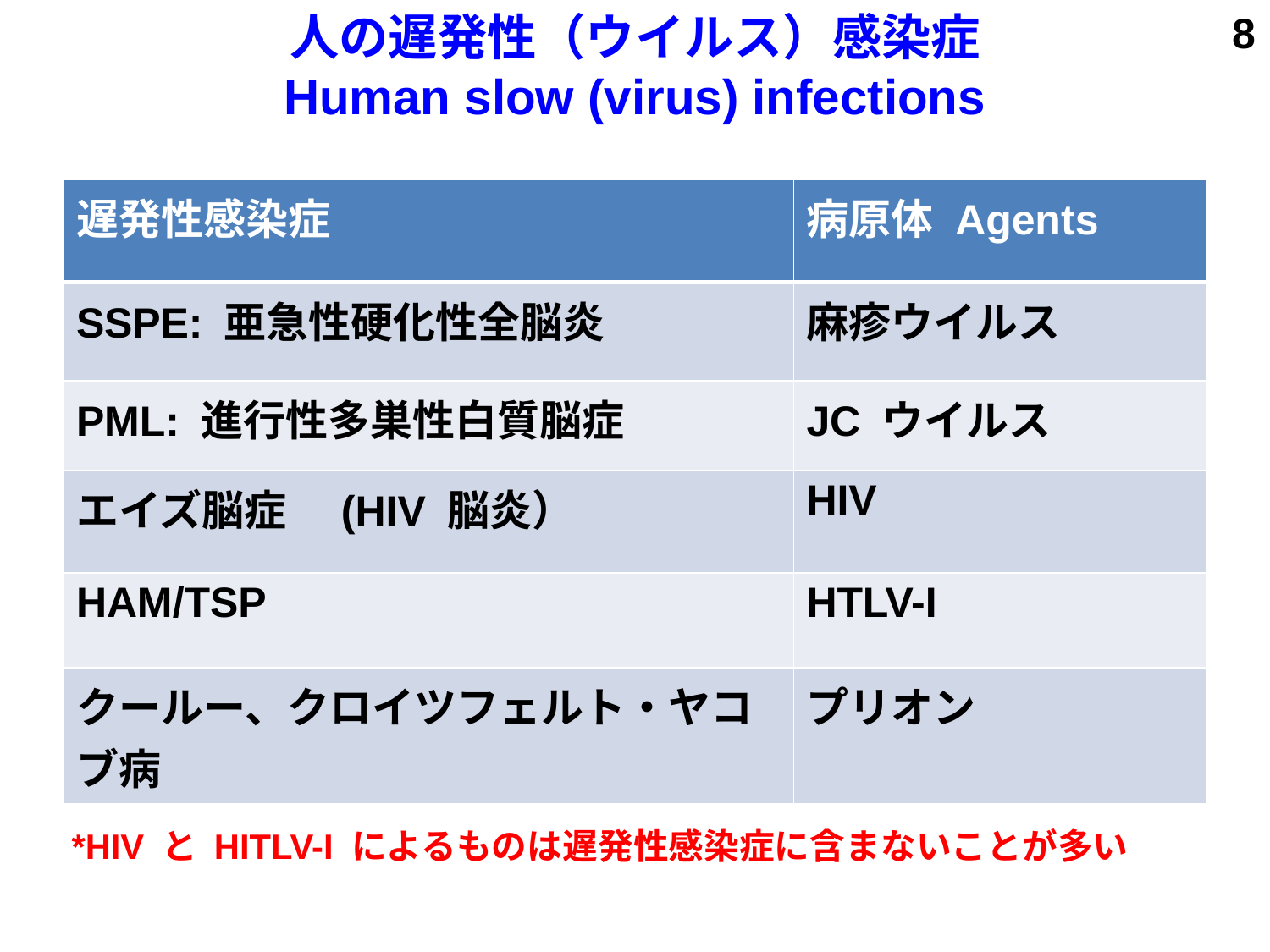

8
# 人の遅発性（ウイルス）感染症 Human slow (virus) infections
| 遅発性感染症 | 病原体 Agents |
| --- | --- |
| SSPE: 亜急性硬化性全脳炎 | 麻疹ウイルス |
| PML: 進行性多巣性白質脳症 | JC ウイルス |
| エイズ脳症　(HIV 脳炎） | HIV |
| HAM/TSP | HTLV-I |
| クールー、クロイツフェルト・ヤコブ病 | プリオン |
*HIV と HITLV-I によるものは遅発性感染症に含まないことが多い